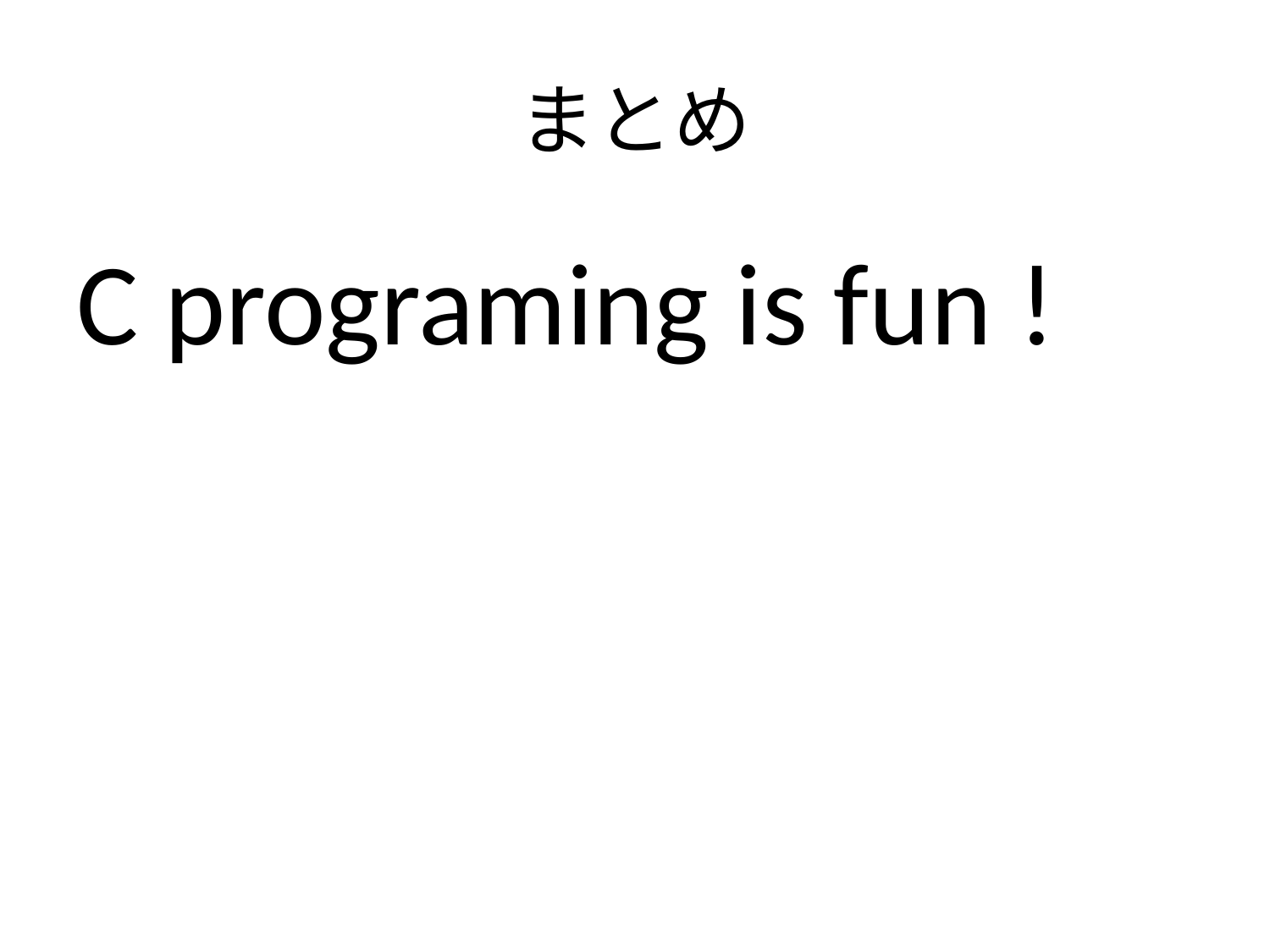

# まとめ
C programing is fun !